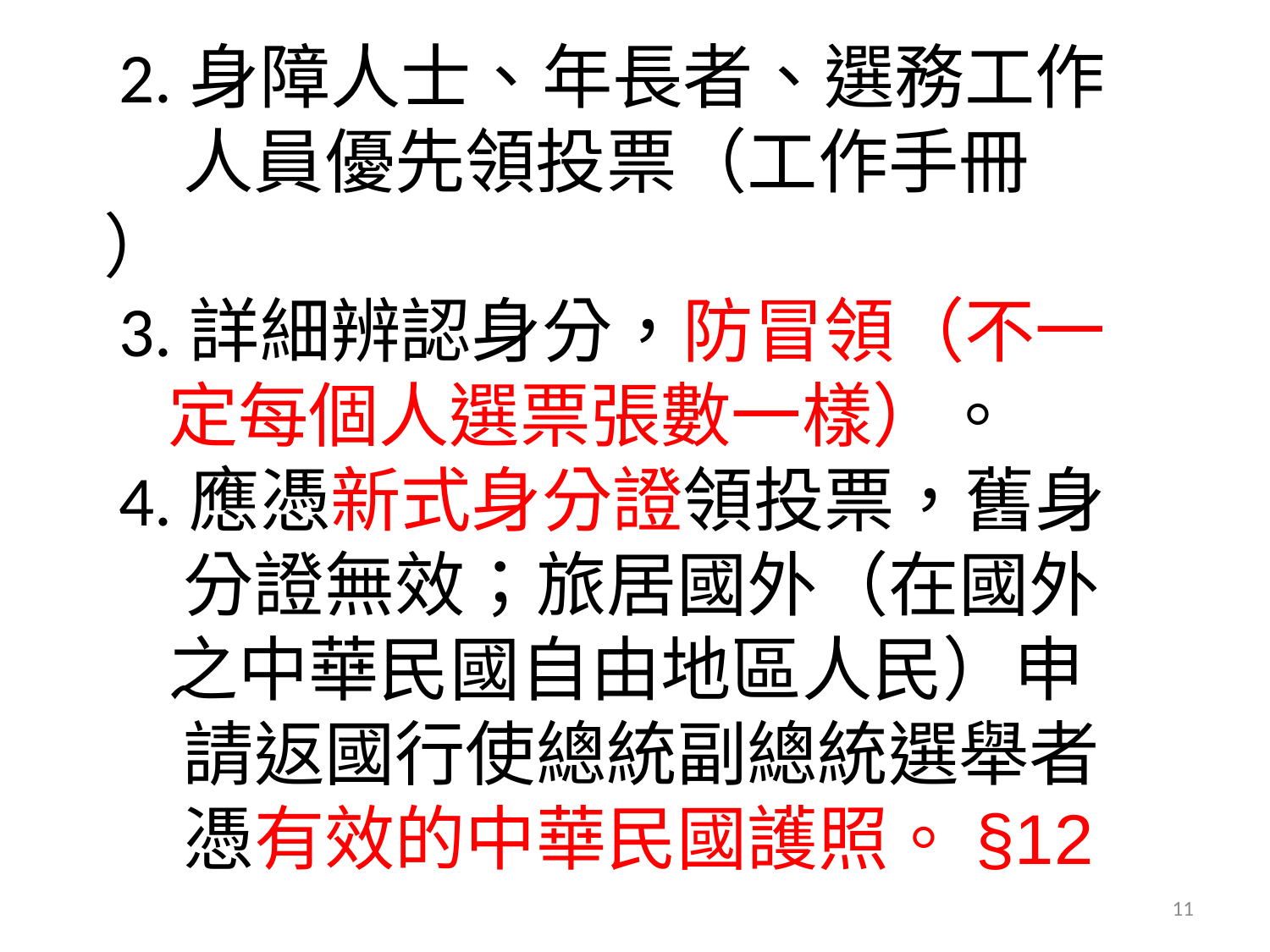

2.身障人士、年長者、選務工作
     人員優先領投票（工作手冊    ）
  3.詳細辨認身分，防冒領（不一
    定每個人選票張數一樣）。
  4.應憑新式身分證領投票，舊身
     分證無效；旅居國外（在國外
    之中華民國自由地區人民）申
     請返國行使總統副總統選舉者
     憑有效的中華民國護照。§12

11